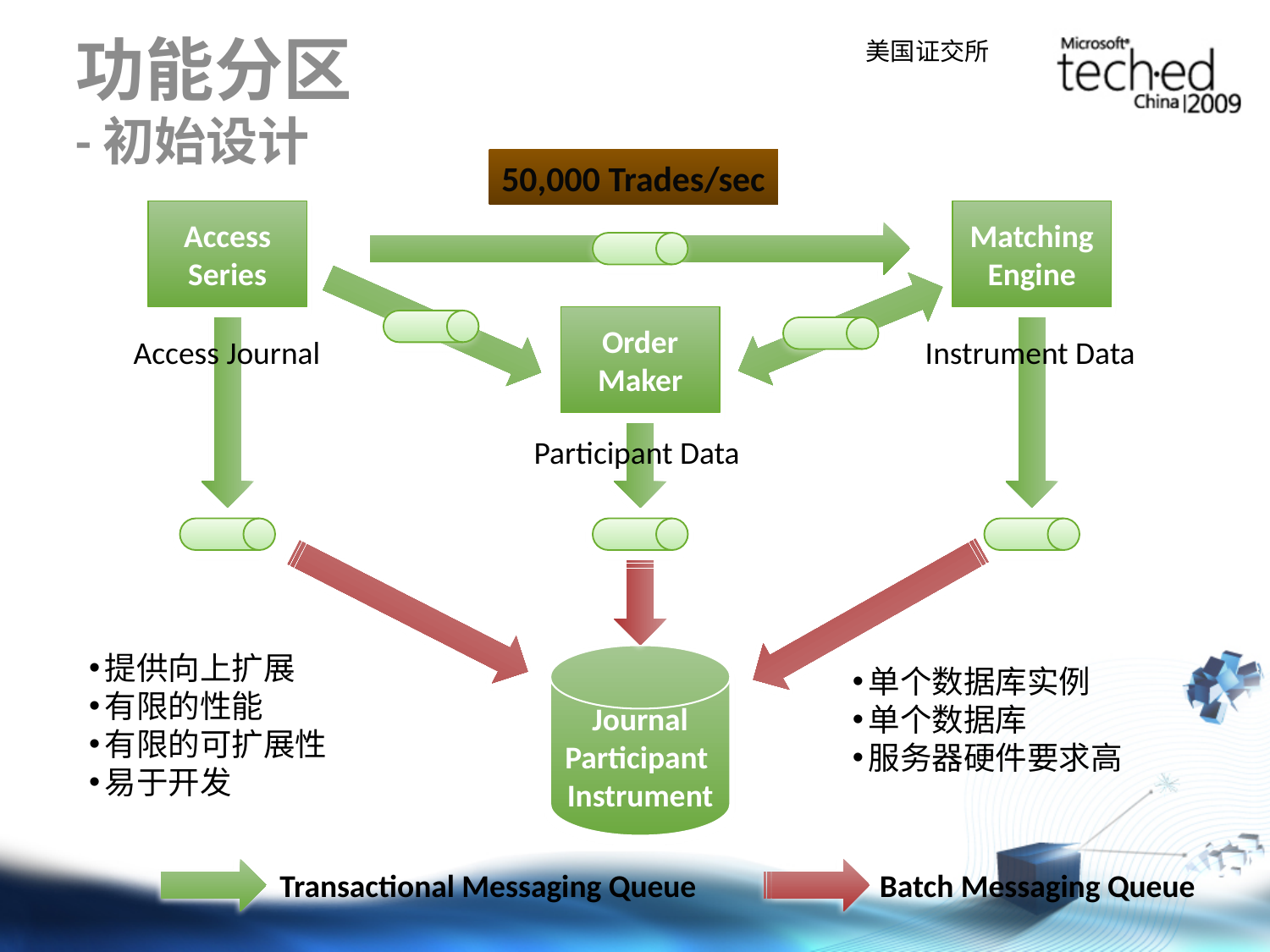

# 功能分区 -初始设计
美国证交所
50,000 Trades/sec
Access Series
Matching Engine

Order Maker

Instrument Data
Access Journal

Participant Data

提供向上扩展
有限的性能
有限的可扩展性
易于开发
Journal
Participant
Instrument
单个数据库实例
单个数据库
服务器硬件要求高

Transactional Messaging Queue
Batch Messaging Queue